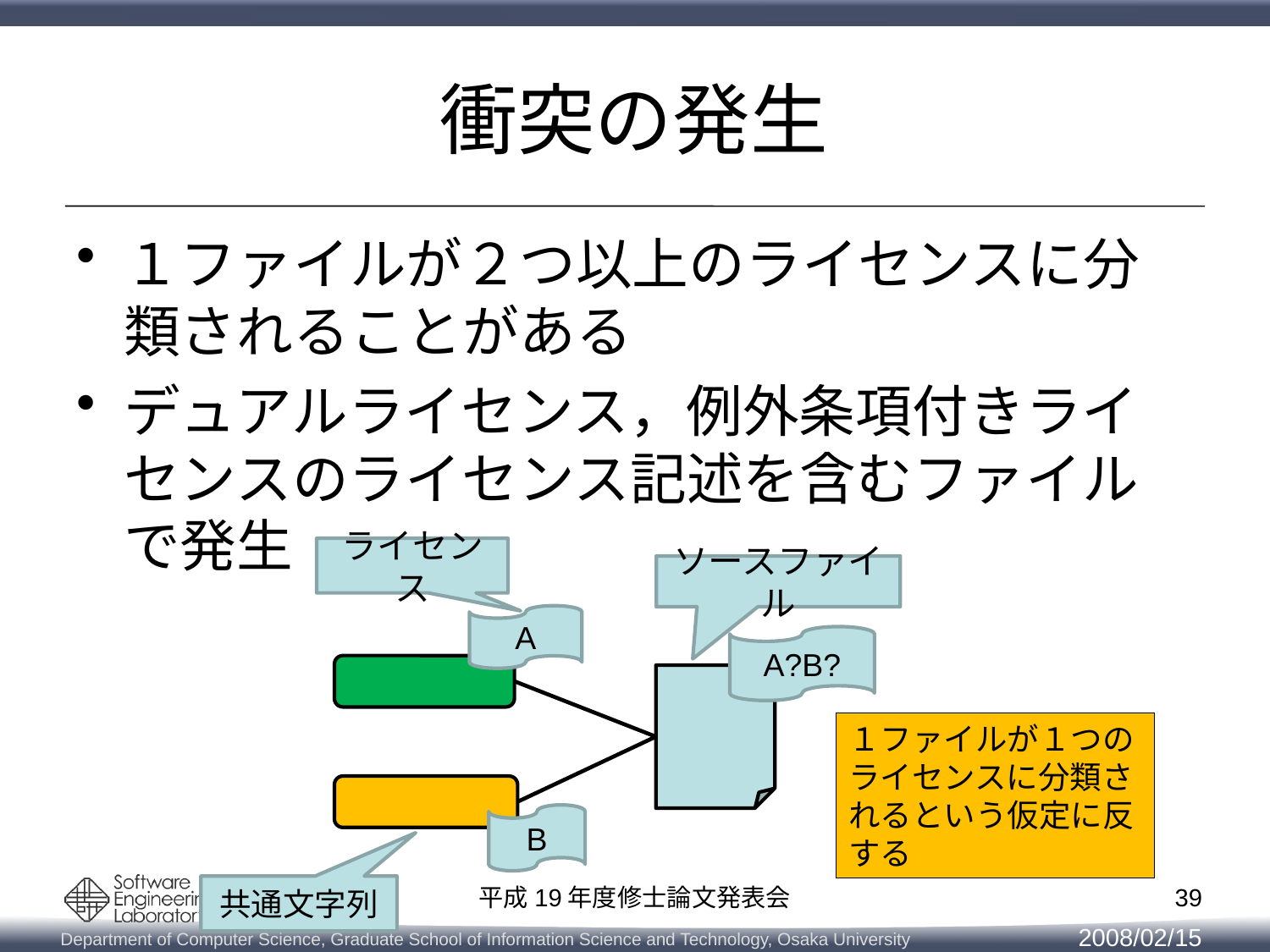

# 衝突の発生
１ファイルが２つ以上のライセンスに分類されることがある
デュアルライセンス，例外条項付きライセンスのライセンス記述を含むファイルで発生

ライセンス
ソースファイル
A
A?B?

１ファイルが１つのライセンスに分類されるという仮定に反する

B
39
平成19年度修士論文発表会
共通文字列
2008/02/15